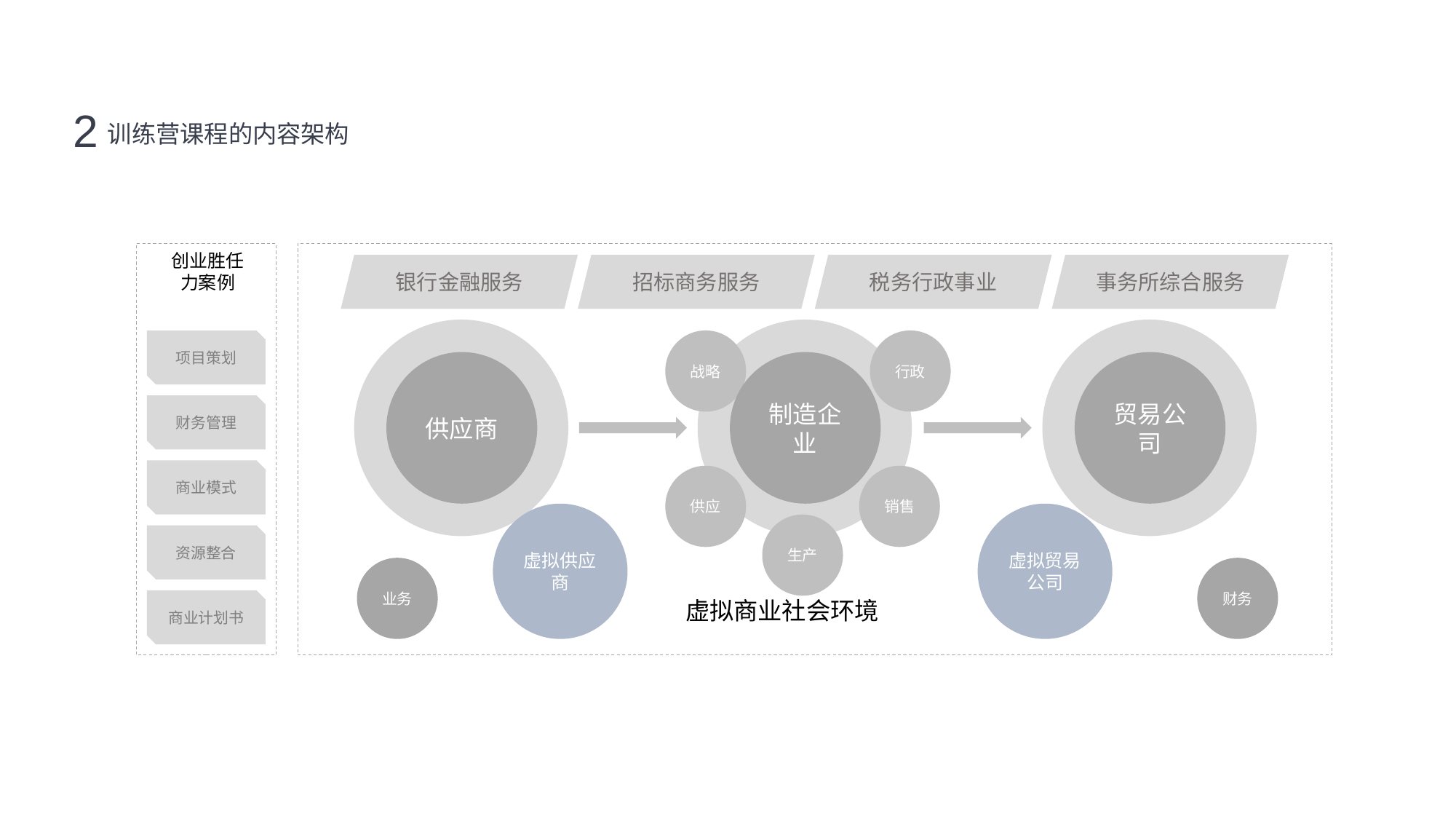

训练营课程的内容架构
2

创业胜任
力案例

银行金融服务
招标商务服务
税务行政事业
事务所综合服务

项目策划
战略
行政
供应商
制造企业
贸易公司
财务管理

商业模式
供应
销售
虚拟供应商
虚拟贸易公司
生产
资源整合
业务
财务
商业计划书
虚拟商业社会环境
11